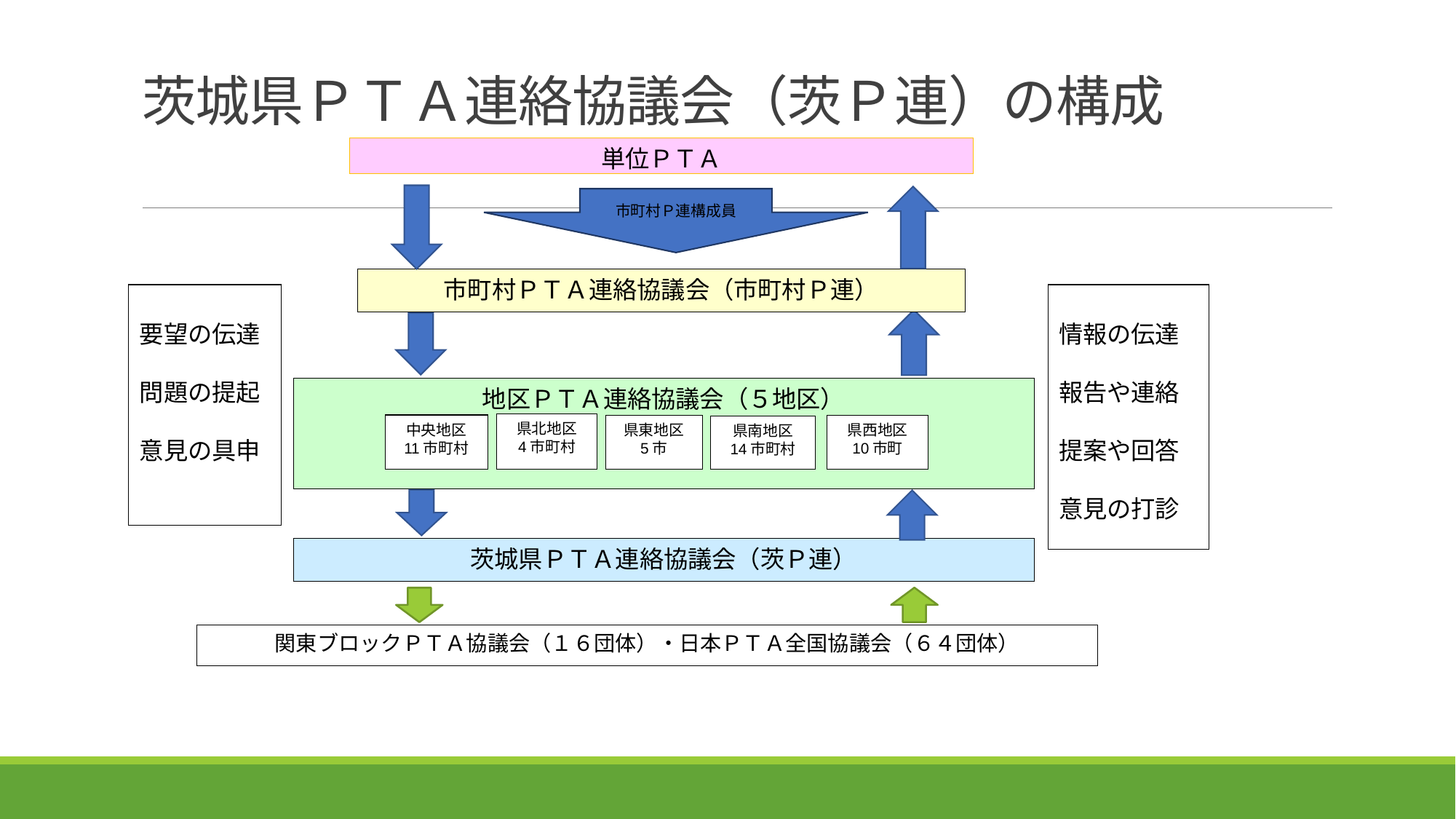

# 茨城県ＰＴＡ連絡協議会（茨Ｐ連）の構成
単位ＰＴＡ

市町村Ｐ連構成員

市町村ＰＴＡ連絡協議会（市町村Ｐ連）

情報の伝達

報告や連絡

提案や回答

意見の打診

要望の伝達

問題の提起

意見の具申

地区ＰＴＡ連絡協議会（５地区）
県北地区
4市町村
中央地区
11市町村
県西地区
10市町
県東地区
5市
県南地区
14市町村

茨城県ＰＴＡ連絡協議会（茨Ｐ連）

関東ブロックＰＴＡ協議会（１６団体）・日本ＰＴＡ全国協議会（６４団体）